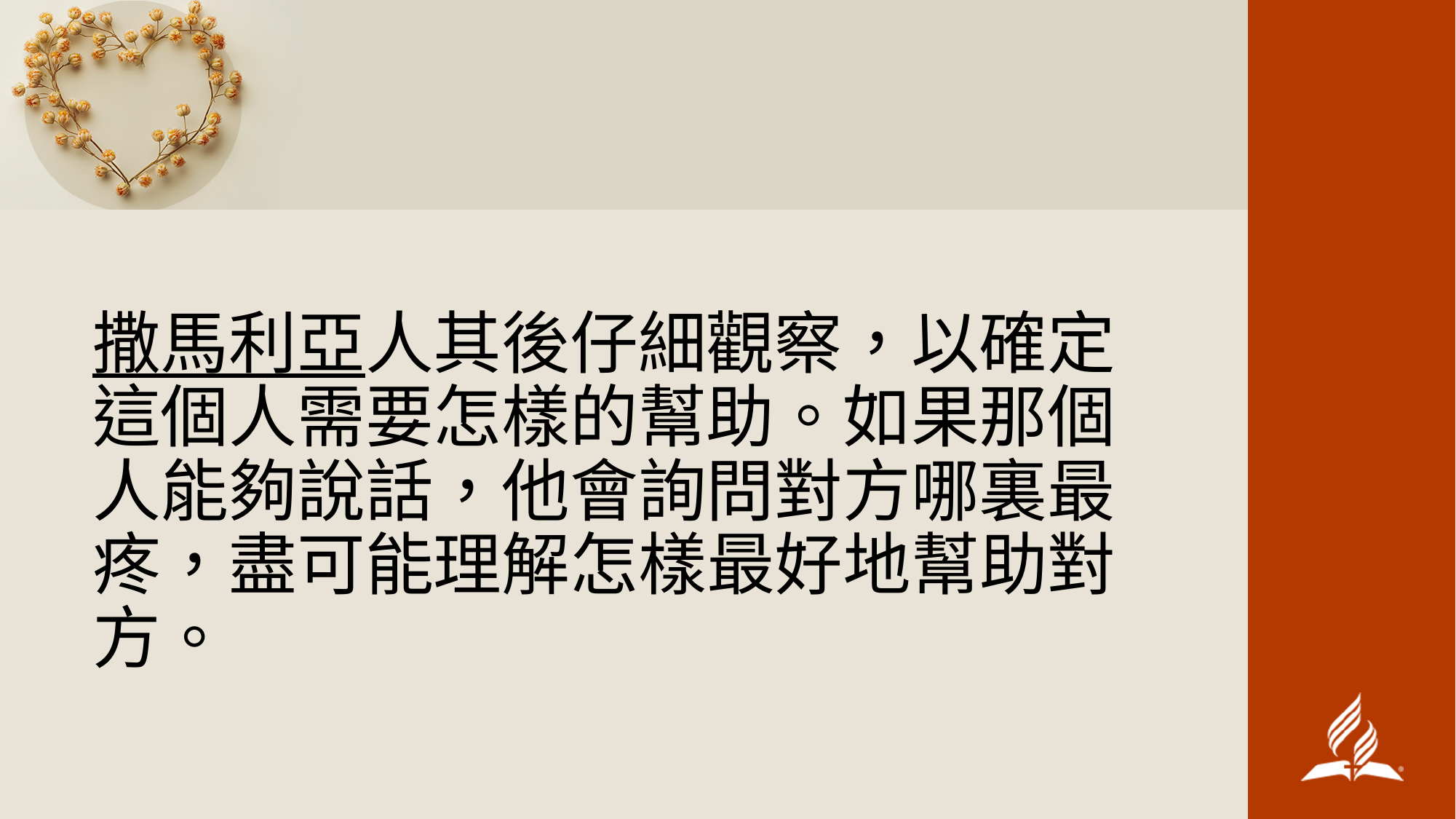

撒馬利亞人其後仔細觀察，以確定這個人需要怎樣的幫助。如果那個人能夠說話，他會詢問對方哪裏最疼，盡可能理解怎樣最好地幫助對方。